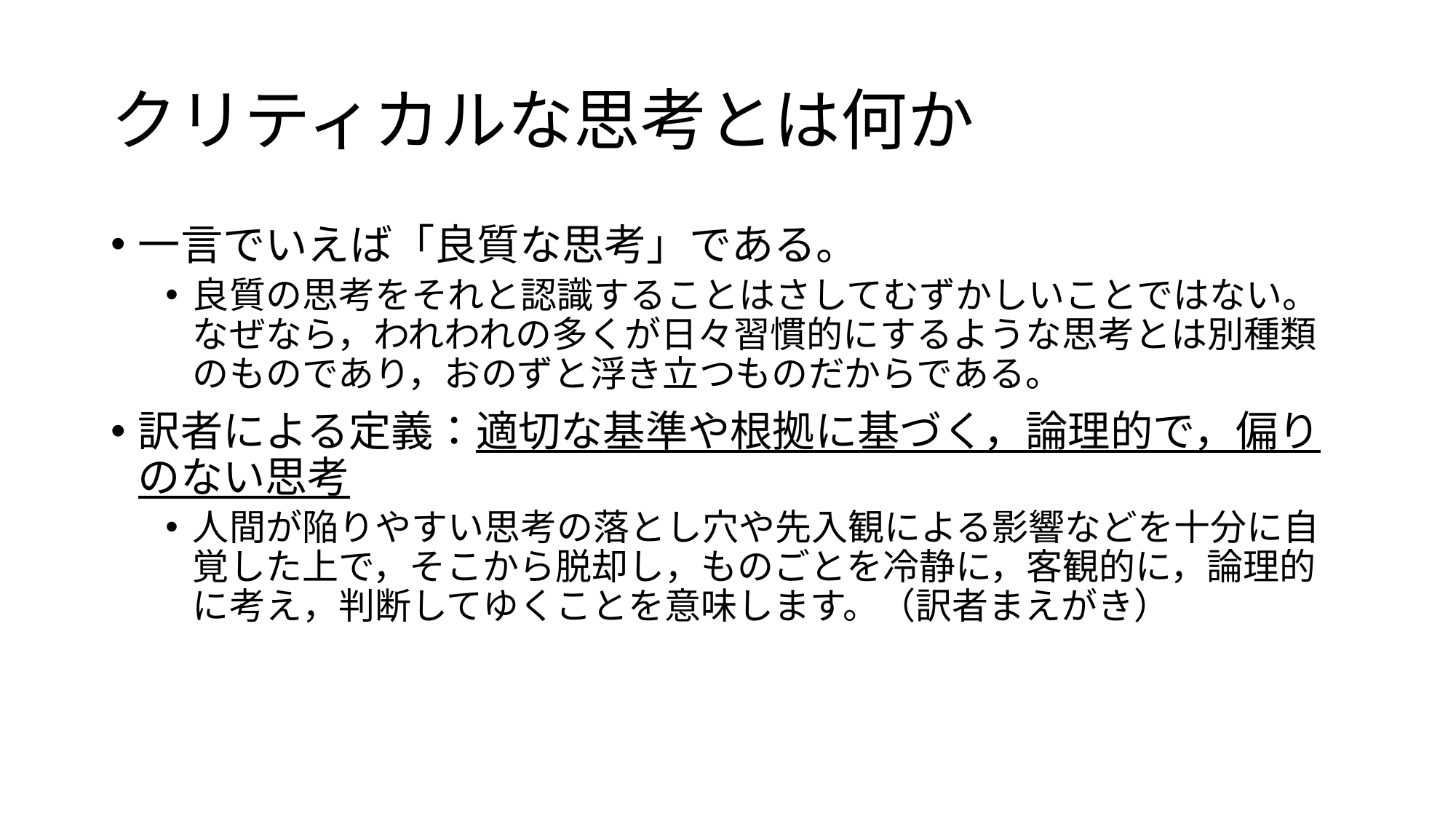

# クリティカルな思考とは何か
一言でいえば「良質な思考」である。
良質の思考をそれと認識することはさしてむずかしいことではない。なぜなら，われわれの多くが日々習慣的にするような思考とは別種類のものであり，おのずと浮き立つものだからである。
訳者による定義：適切な基準や根拠に基づく，論理的で，偏りのない思考
人間が陥りやすい思考の落とし穴や先入観による影響などを十分に自覚した上で，そこから脱却し，ものごとを冷静に，客観的に，論理的に考え，判断してゆくことを意味します。（訳者まえがき）